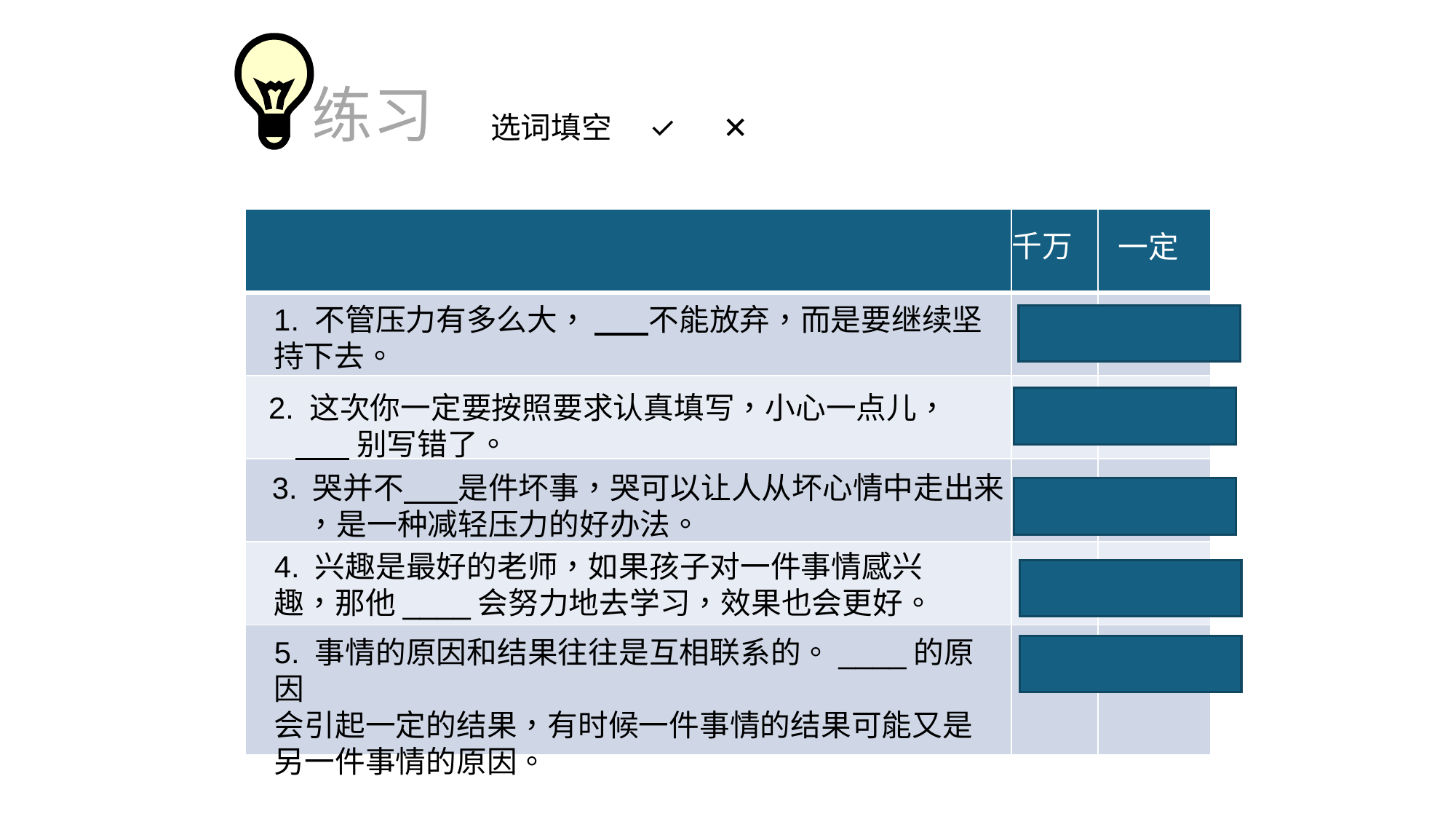

练习
选词填空
✓
✕
|  |  |  |
| --- | --- | --- |
|  |  |  |
|  |  |  |
|  |  |  |
|  |  |  |
|  |  |  |
千万
一定
1. 不管压力有多么大，         不能放弃，而是要继续坚持下去。

✓
✓
2. 这次你一定要按照要求认真填写，小心一点儿，
            别写错了。

✓
✕
3. 哭并不        是件坏事，哭可以让人从坏心情中走出来
    ，是一种减轻压力的好办法。

✕
✓
4. 兴趣是最好的老师，如果孩子对一件事情感兴趣，那他____会努力地去学习，效果也会更好。
✕
✓

5. 事情的原因和结果往往是互相联系的。____的原因
会引起一定的结果，有时候一件事情的结果可能又是
另一件事情的原因。

✕
✓